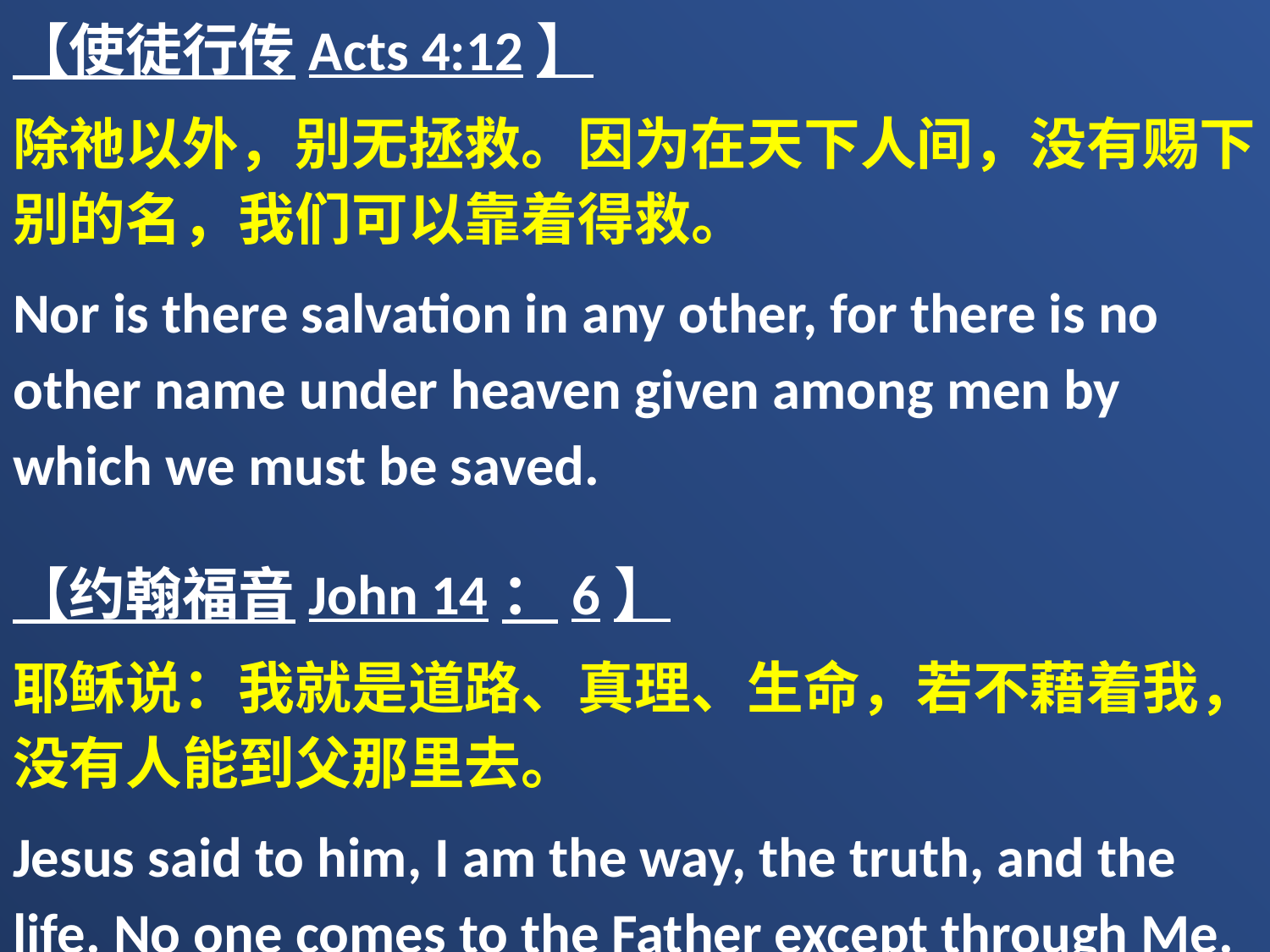

【使徒行传Acts 4:12】
除祂以外，别无拯救。因为在天下人间，没有赐下别的名，我们可以靠着得救。
Nor is there salvation in any other, for there is no other name under heaven given among men by which we must be saved.

【约翰福音John 14：6】
耶稣说：我就是道路、真理、生命，若不藉着我，没有人能到父那里去。
Jesus said to him, I am the way, the truth, and the life. No one comes to the Father except through Me.